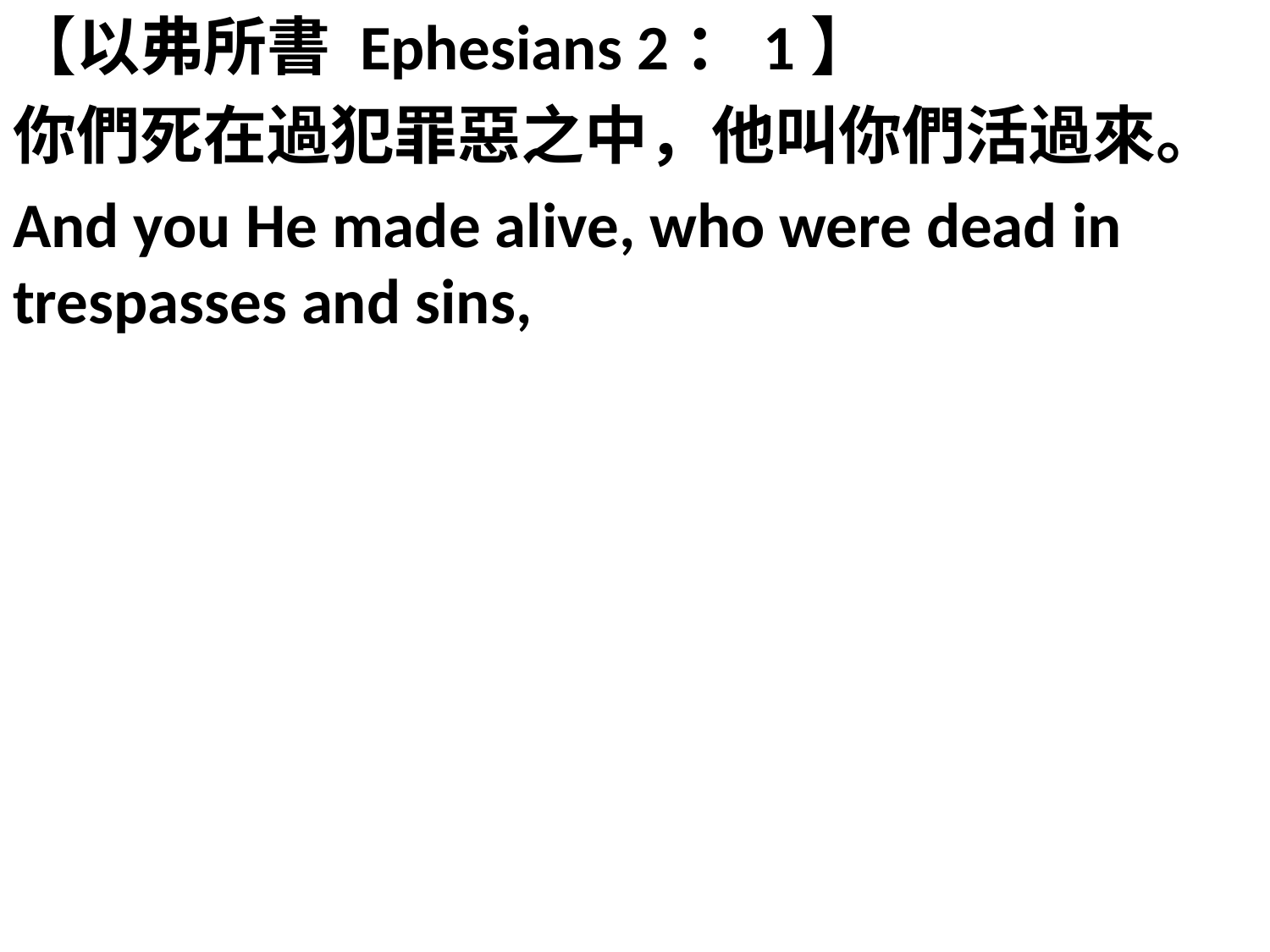

【以弗所書 Ephesians 2：1】
你們死在過犯罪惡之中，他叫你們活過來。
And you He made alive, who were dead in trespasses and sins,